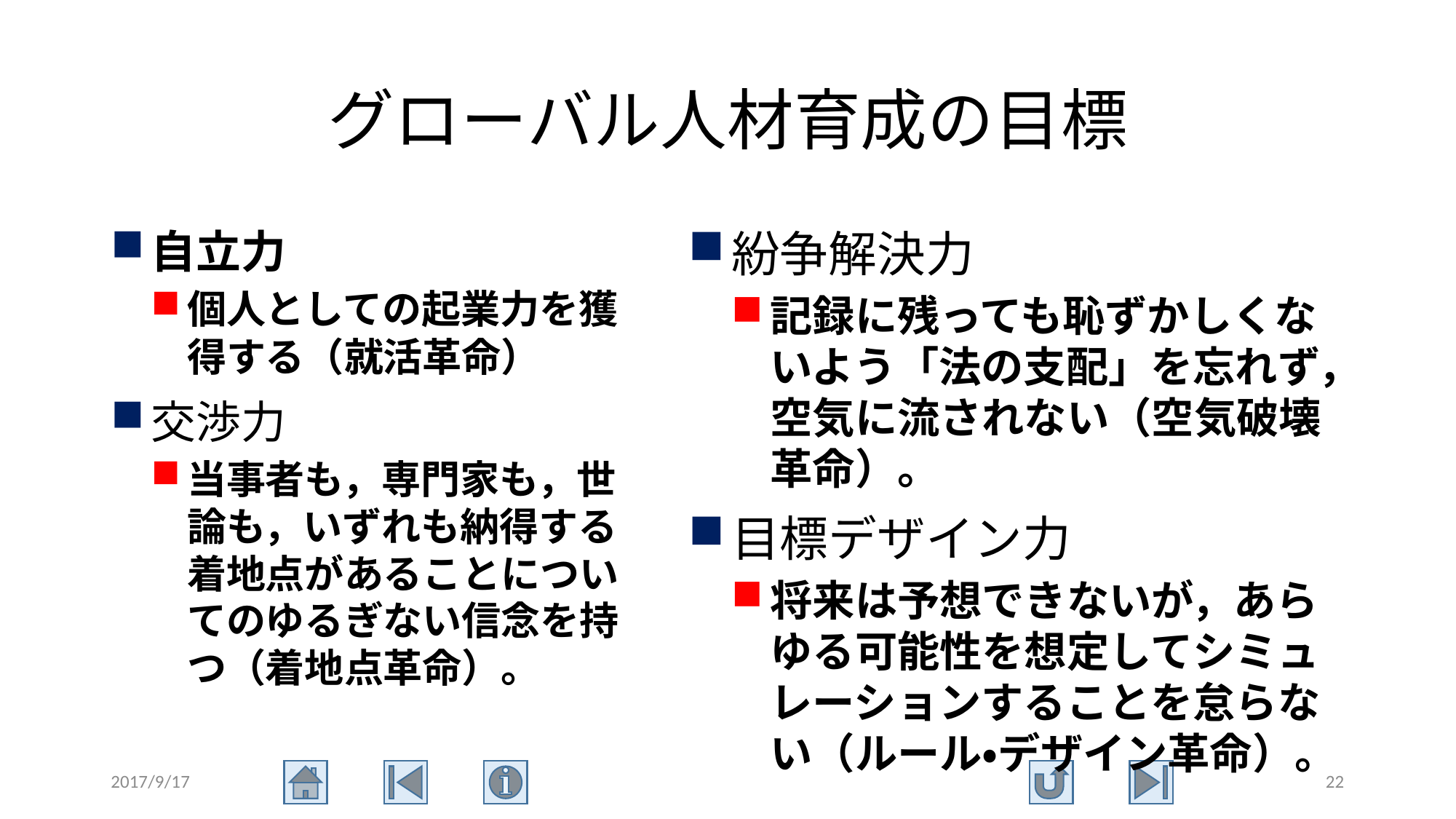

# グローバル人材育成の目標
自立力
個人としての起業力を獲得する（就活革命）
交渉力
当事者も，専門家も，世論も，いずれも納得する着地点があることについてのゆるぎない信念を持つ（着地点革命）。

紛争解決力
記録に残っても恥ずかしくないよう「法の支配」を忘れず，空気に流されない（空気破壊革命）。
目標デザイン力
将来は予想できないが，あらゆる可能性を想定してシミュレーションすることを怠らない（ルール・デザイン革命）。
2017/9/17
22